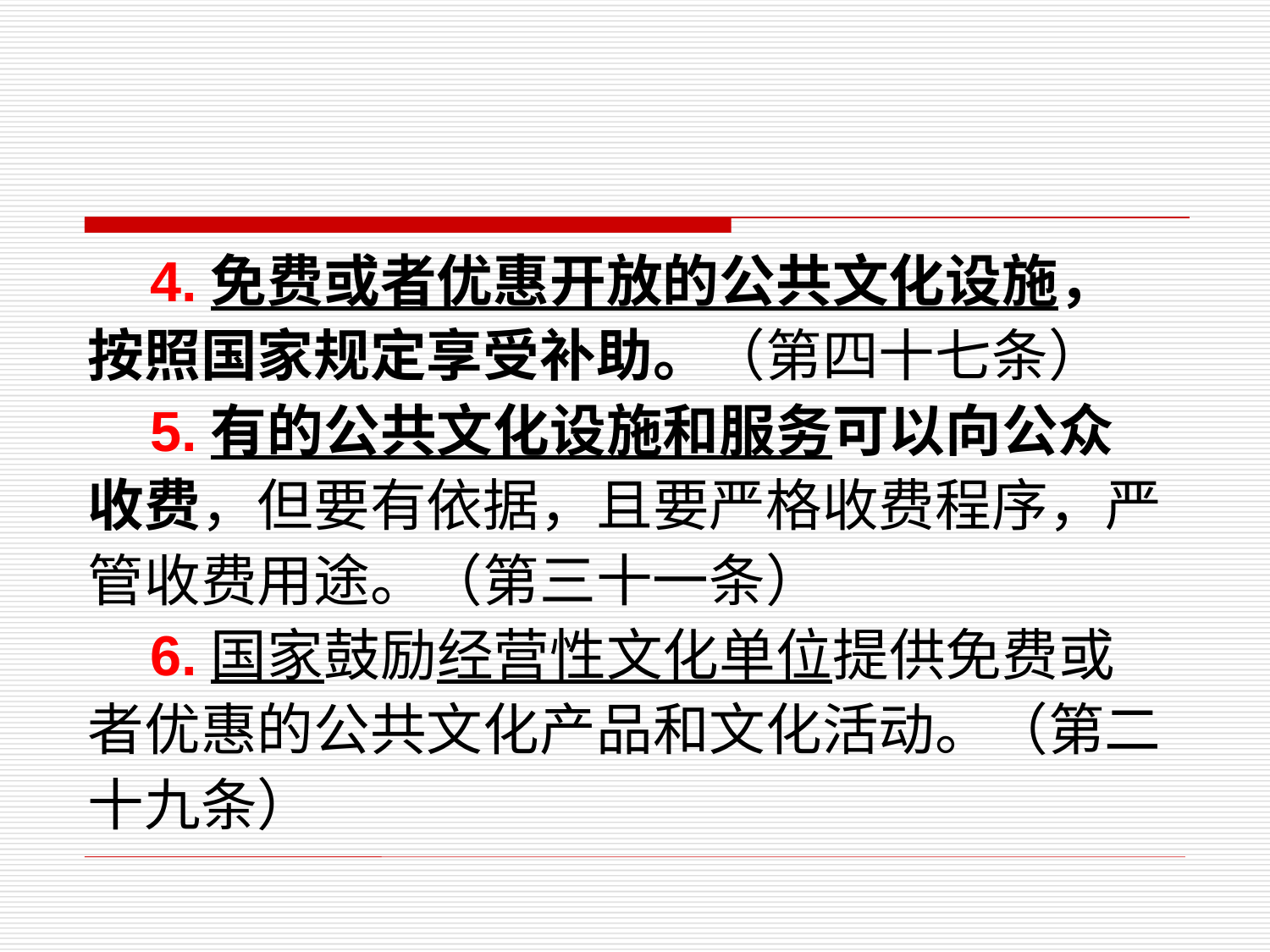

4.免费或者优惠开放的公共文化设施，
按照国家规定享受补助。（第四十七条）
    5.有的公共文化设施和服务可以向公众
收费，但要有依据，且要严格收费程序，严
管收费用途。（第三十一条）
    6.国家鼓励经营性文化单位提供免费或
者优惠的公共文化产品和文化活动。（第二
十九条）